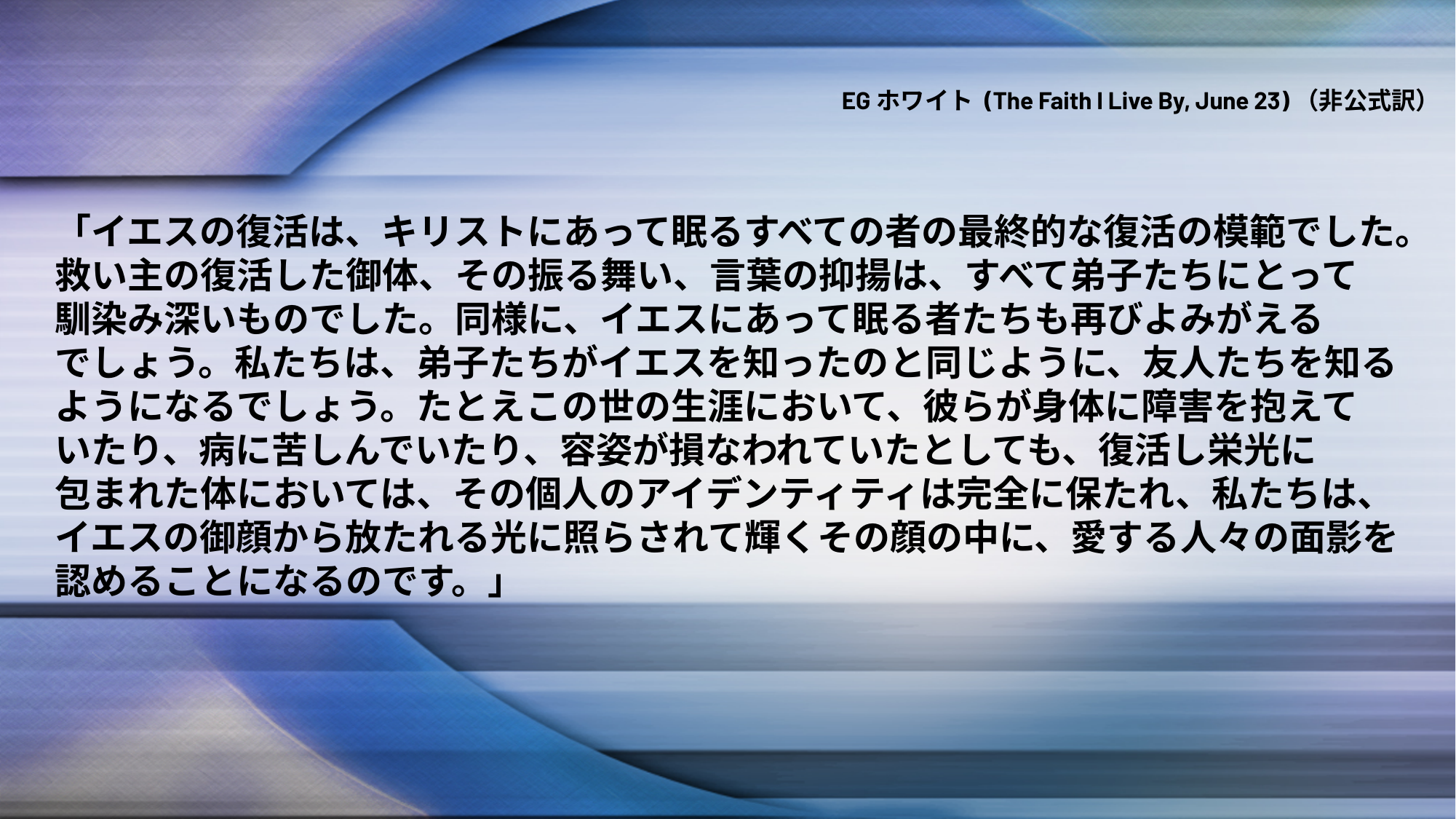

EGホワイト (The Faith I Live By, June 23)（非公式訳）
「イエスの復活は、キリストにあって眠るすべての者の最終的な復活の模範でした。救い主の復活した御体、その振る舞い、言葉の抑揚は、すべて弟子たちにとって　　馴染み深いものでした。同様に、イエスにあって眠る者たちも再びよみがえる　　　でしょう。私たちは、弟子たちがイエスを知ったのと同じように、友人たちを知る　ようになるでしょう。たとえこの世の生涯において、彼らが身体に障害を抱えて　　いたり、病に苦しんでいたり、容姿が損なわれていたとしても、復活し栄光に　　　包まれた体においては、その個人のアイデンティティは完全に保たれ、私たちは、　イエスの御顔から放たれる光に照らされて輝くその顔の中に、愛する人々の面影を　認めることになるのです。」